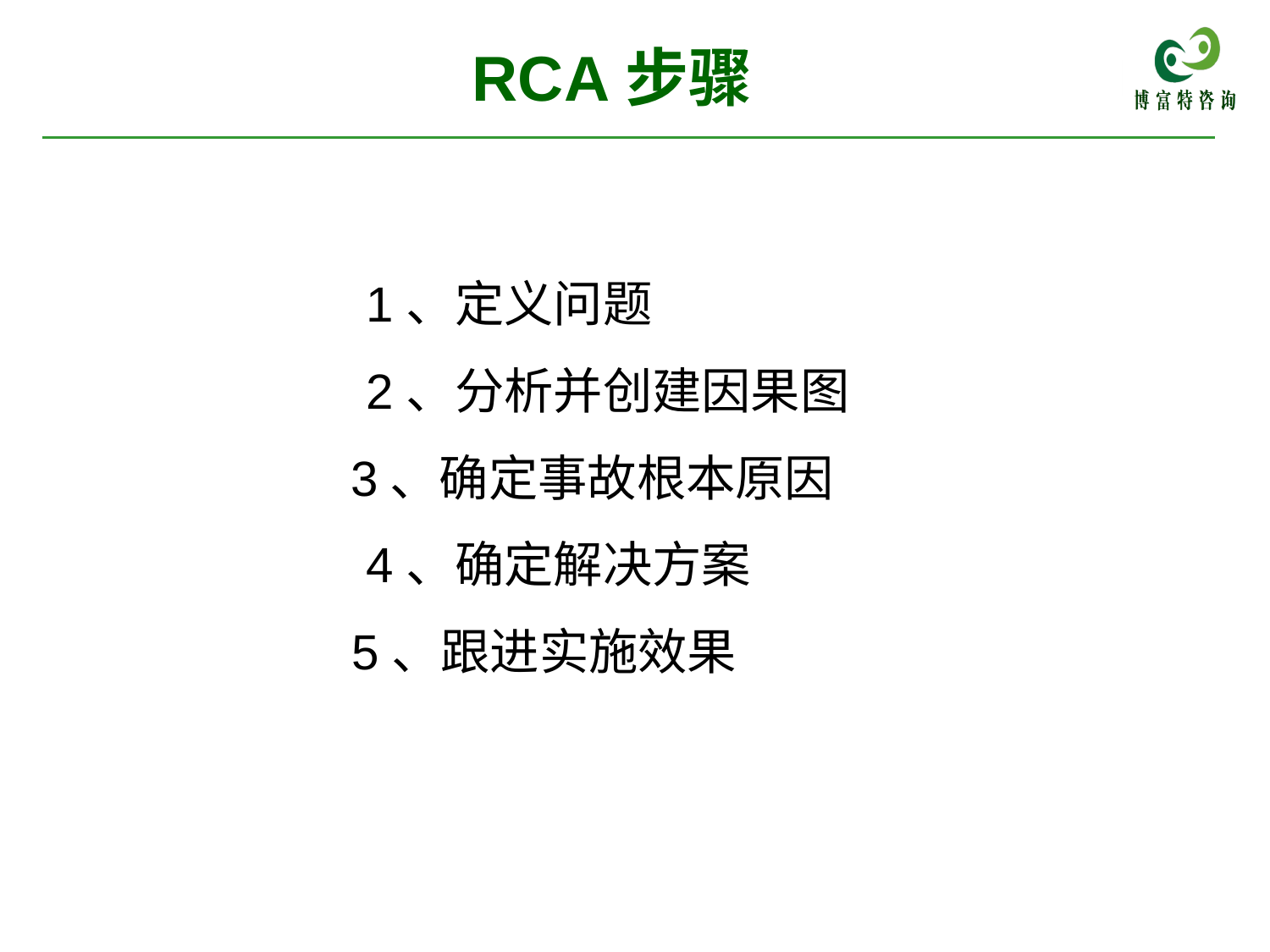

RCA步骤

　　1、定义问题
　　2、分析并创建因果图
  　3、确定事故根本原因
　　4、确定解决方案
       5、跟进实施效果

11